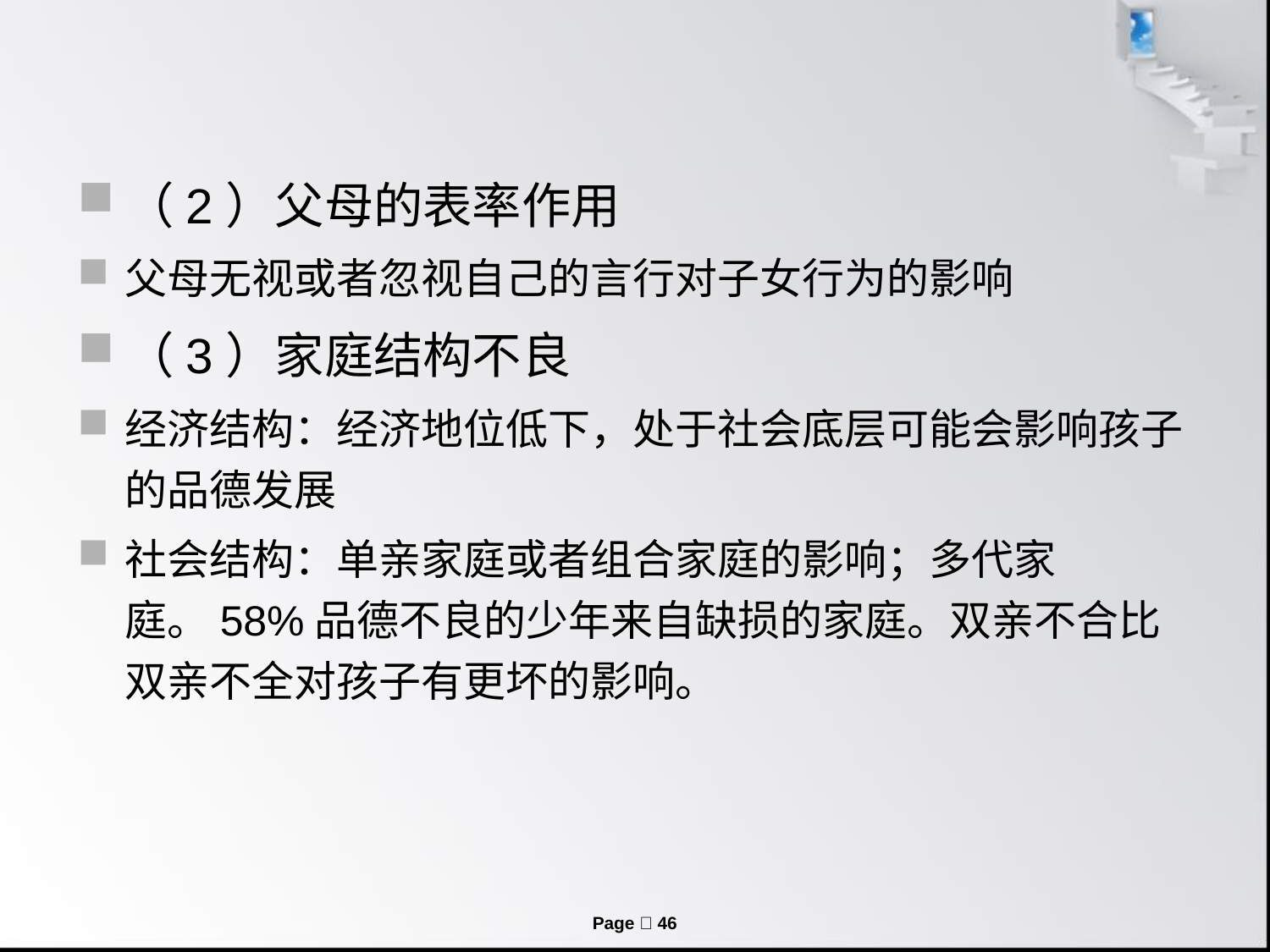

#
（2）父母的表率作用
父母无视或者忽视自己的言行对子女行为的影响
（3）家庭结构不良
经济结构：经济地位低下，处于社会底层可能会影响孩子的品德发展
社会结构：单亲家庭或者组合家庭的影响；多代家庭。58%品德不良的少年来自缺损的家庭。双亲不合比双亲不全对孩子有更坏的影响。